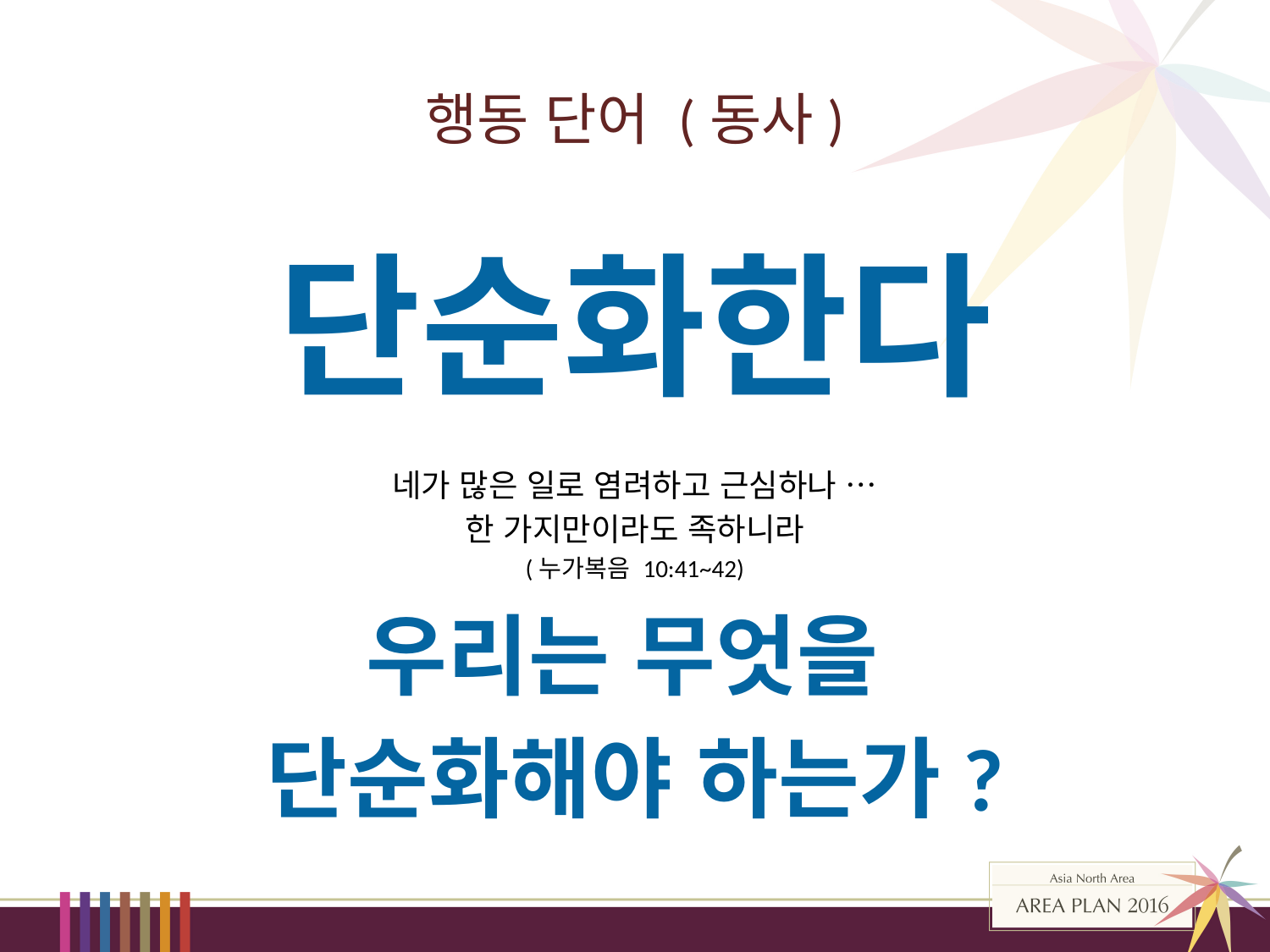

# 행동 단어 (동사)
단순화한다

네가 많은 일로 염려하고 근심하나 …
한 가지만이라도 족하니라
(누가복음 10:41~42)
우리는 무엇을
단순화해야 하는가?